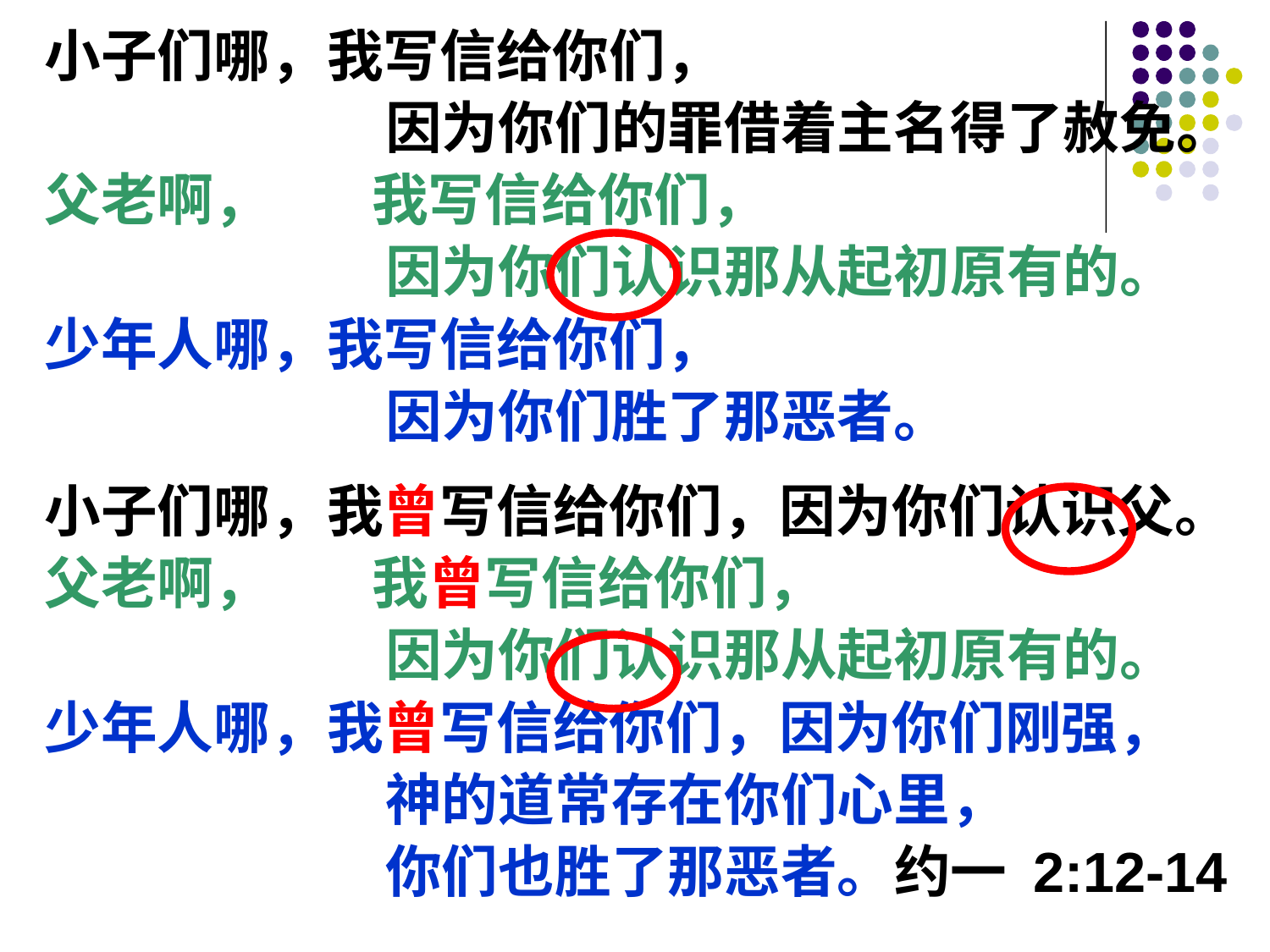

小子们哪，我写信给你们，
			  因为你们的罪借着主名得了赦免。
父老啊，	  我写信给你们，
			  因为你们认识那从起初原有的。
少年人哪，我写信给你们，
			  因为你们胜了那恶者。

小子们哪，我曾写信给你们，因为你们认识父。
父老啊，	  我曾写信给你们，
			  因为你们认识那从起初原有的。
少年人哪，我曾写信给你们，因为你们刚强，
			  神的道常存在你们心里，
			  你们也胜了那恶者。约一 2:12-14